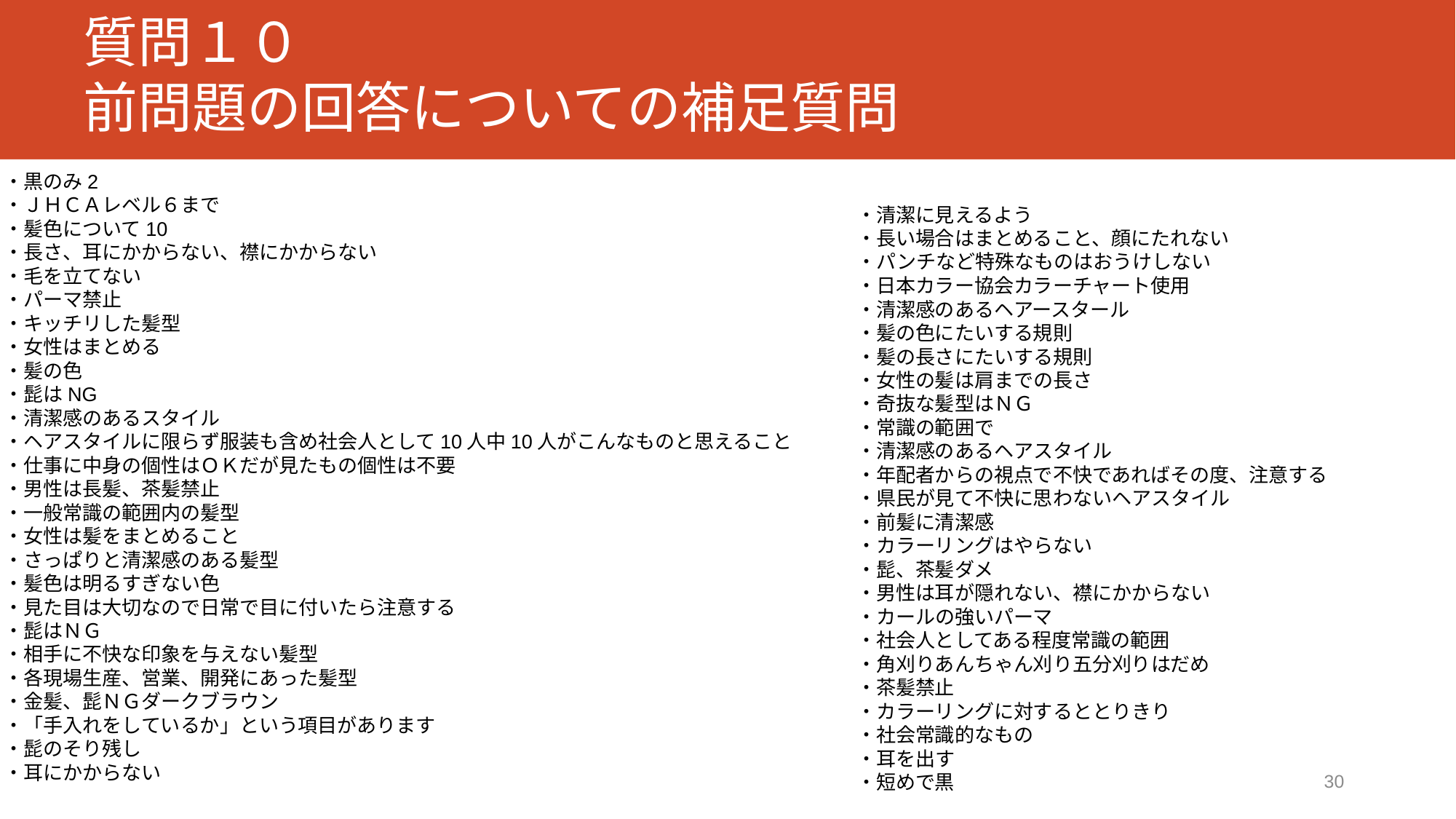

# 質問１０ 前問題の回答についての補足質問
・黒のみ2
・ＪＨＣＡレベル６まで
・髪色について10
・長さ、耳にかからない、襟にかからない
・毛を立てない
・パーマ禁止
・キッチリした髪型
・女性はまとめる
・髪の色
・髭はNG
・清潔感のあるスタイル
・ヘアスタイルに限らず服装も含め社会人として10人中10人がこんなものと思えること
・仕事に中身の個性はＯＫだが見たもの個性は不要
・男性は長髪、茶髪禁止
・一般常識の範囲内の髪型
・女性は髪をまとめること
・さっぱりと清潔感のある髪型
・髪色は明るすぎない色
・見た目は大切なので日常で目に付いたら注意する
・髭はＮＧ
・相手に不快な印象を与えない髪型
・各現場生産、営業、開発にあった髪型
・金髪、髭ＮＧダークブラウン
・「手入れをしているか」という項目があります
・髭のそり残し
・耳にかからない
・清潔に見えるよう
・長い場合はまとめること、顔にたれない
・パンチなど特殊なものはおうけしない
・日本カラー協会カラーチャート使用
・清潔感のあるヘアースタール
・髪の色にたいする規則
・髪の長さにたいする規則
・女性の髪は肩までの長さ
・奇抜な髪型はＮＧ
・常識の範囲で
・清潔感のあるヘアスタイル
・年配者からの視点で不快であればその度、注意する
・県民が見て不快に思わないヘアスタイル
・前髪に清潔感
・カラーリングはやらない
・髭、茶髪ダメ
・男性は耳が隠れない、襟にかからない
・カールの強いパーマ
・社会人としてある程度常識の範囲
・角刈りあんちゃん刈り五分刈りはだめ
・茶髪禁止
・カラーリングに対するととりきり
・社会常識的なもの
・耳を出す
・短めで黒
30